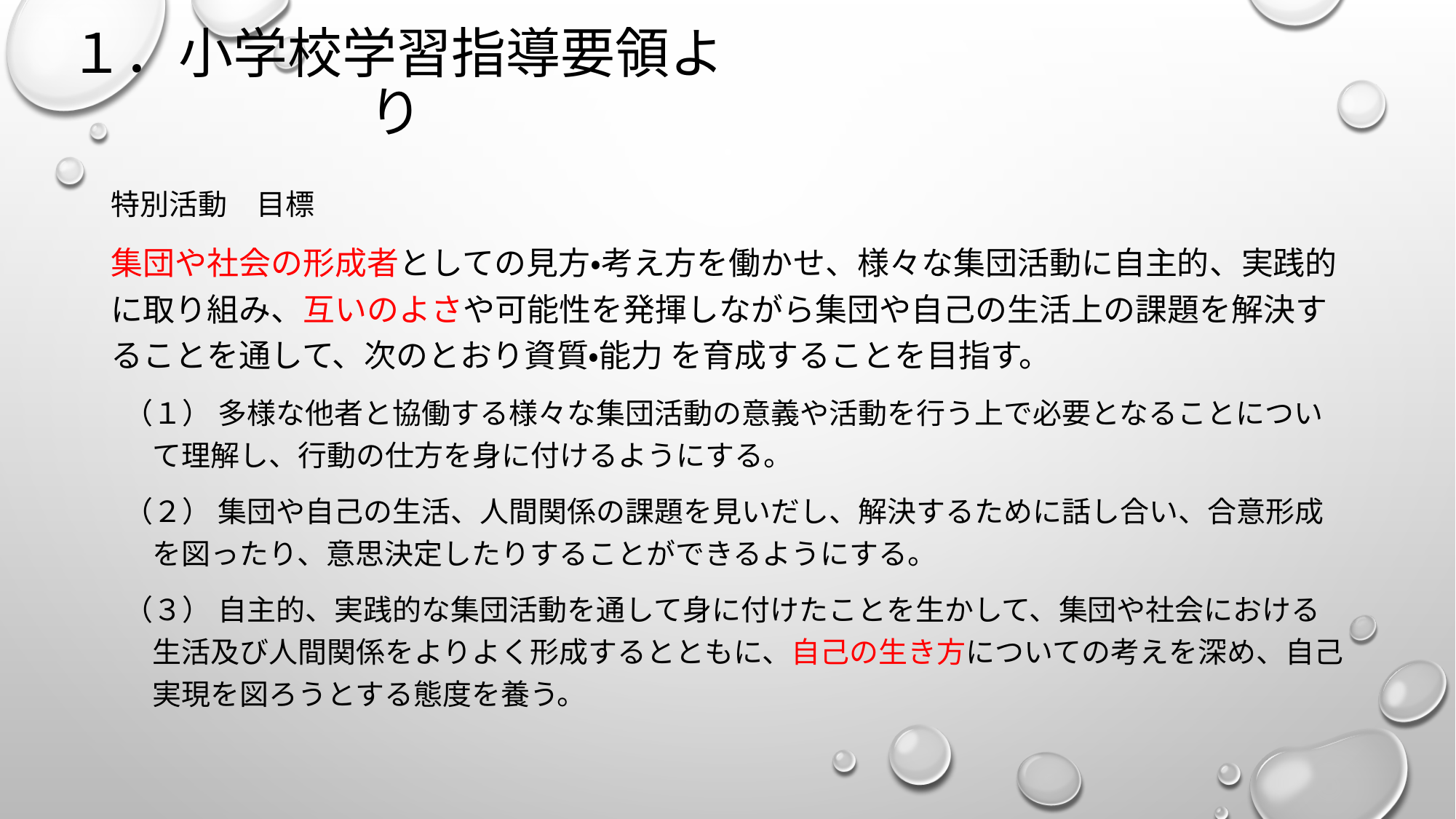

# １．小学校学習指導要領より
特別活動　目標
集団や社会の形成者としての見方・考え方を働かせ、様々な集団活動に自主的、実践的に取り組み、互いのよさや可能性を発揮しながら集団や自己の生活上の課題を解決することを通して、次のとおり資質・能力 を育成することを目指す。
 （１） 多様な他者と協働する様々な集団活動の意義や活動を行う上で必要となることについて理解し、行動の仕方を身に付けるようにする。
 （２） 集団や自己の生活、人間関係の課題を見いだし、解決するために話し合い、合意形成を図ったり、意思決定したりすることができるようにする。
 （３） 自主的、実践的な集団活動を通して身に付けたことを生かして、集団や社会における生活及び人間関係をよりよく形成するとともに、自己の生き方についての考えを深め、自己実現を図ろうとする態度を養う。